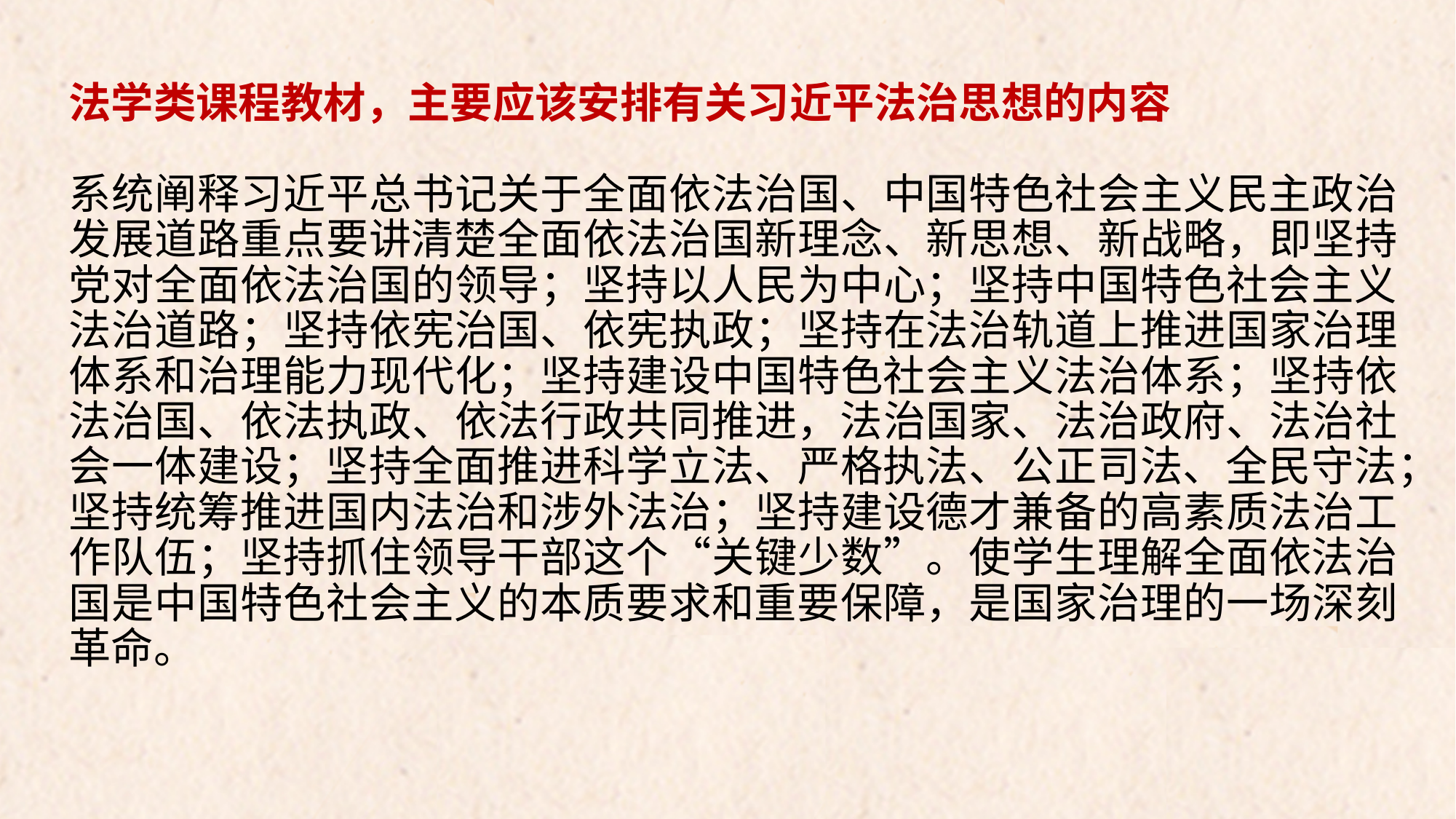

法学类课程教材，主要应该安排有关习近平法治思想的内容

系统阐释习近平总书记关于全面依法治国、中国特色社会主义民主政治发展道路重点要讲清楚全面依法治国新理念、新思想、新战略，即坚持党对全面依法治国的领导；坚持以人民为中心；坚持中国特色社会主义法治道路；坚持依宪治国、依宪执政；坚持在法治轨道上推进国家治理体系和治理能力现代化；坚持建设中国特色社会主义法治体系；坚持依法治国、依法执政、依法行政共同推进，法治国家、法治政府、法治社会一体建设；坚持全面推进科学立法、严格执法、公正司法、全民守法；坚持统筹推进国内法治和涉外法治；坚持建设德才兼备的高素质法治工作队伍；坚持抓住领导干部这个“关键少数”。使学生理解全面依法治国是中国特色社会主义的本质要求和重要保障，是国家治理的一场深刻革命。